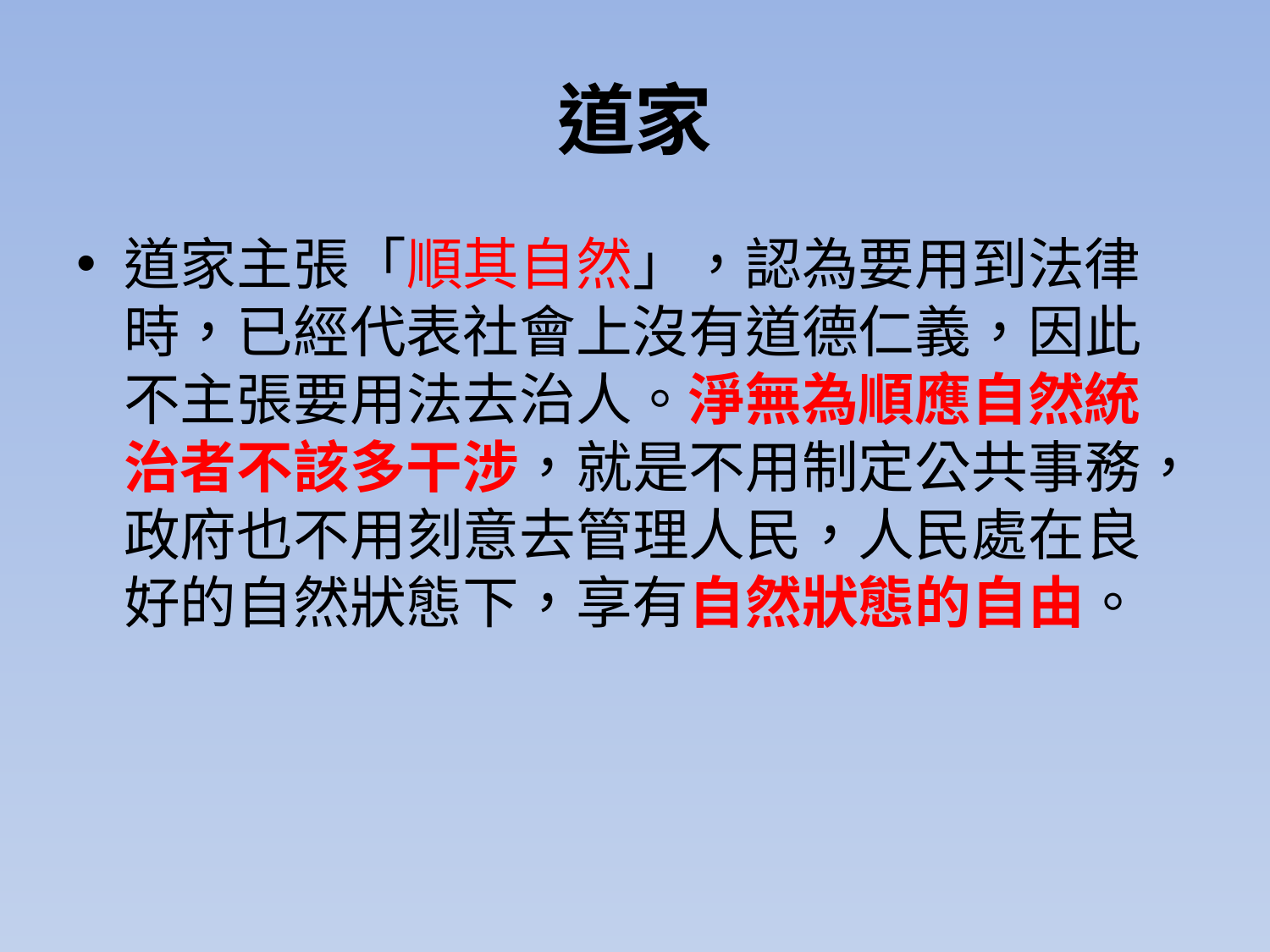

# 道家
道家主張「順其自然」，認為要用到法律時，已經代表社會上沒有道德仁義，因此不主張要用法去治人。淨無為順應自然統治者不該多干涉，就是不用制定公共事務，政府也不用刻意去管理人民，人民處在良好的自然狀態下，享有自然狀態的自由。